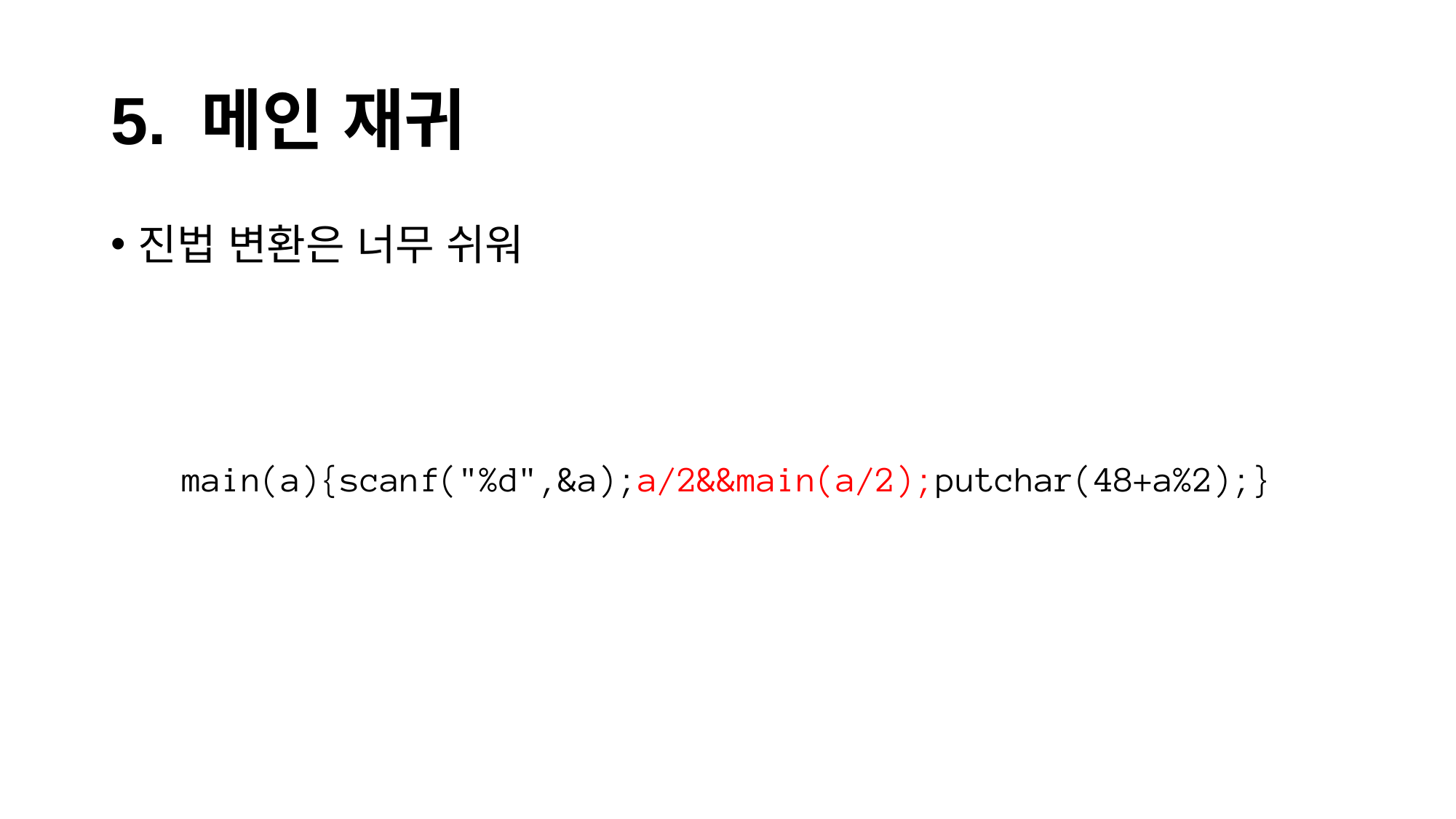

# 5. 메인 재귀
진법 변환은 너무 쉬워
main(a){scanf("%d",&a);a/2&&main(a/2);putchar(48+a%2);}